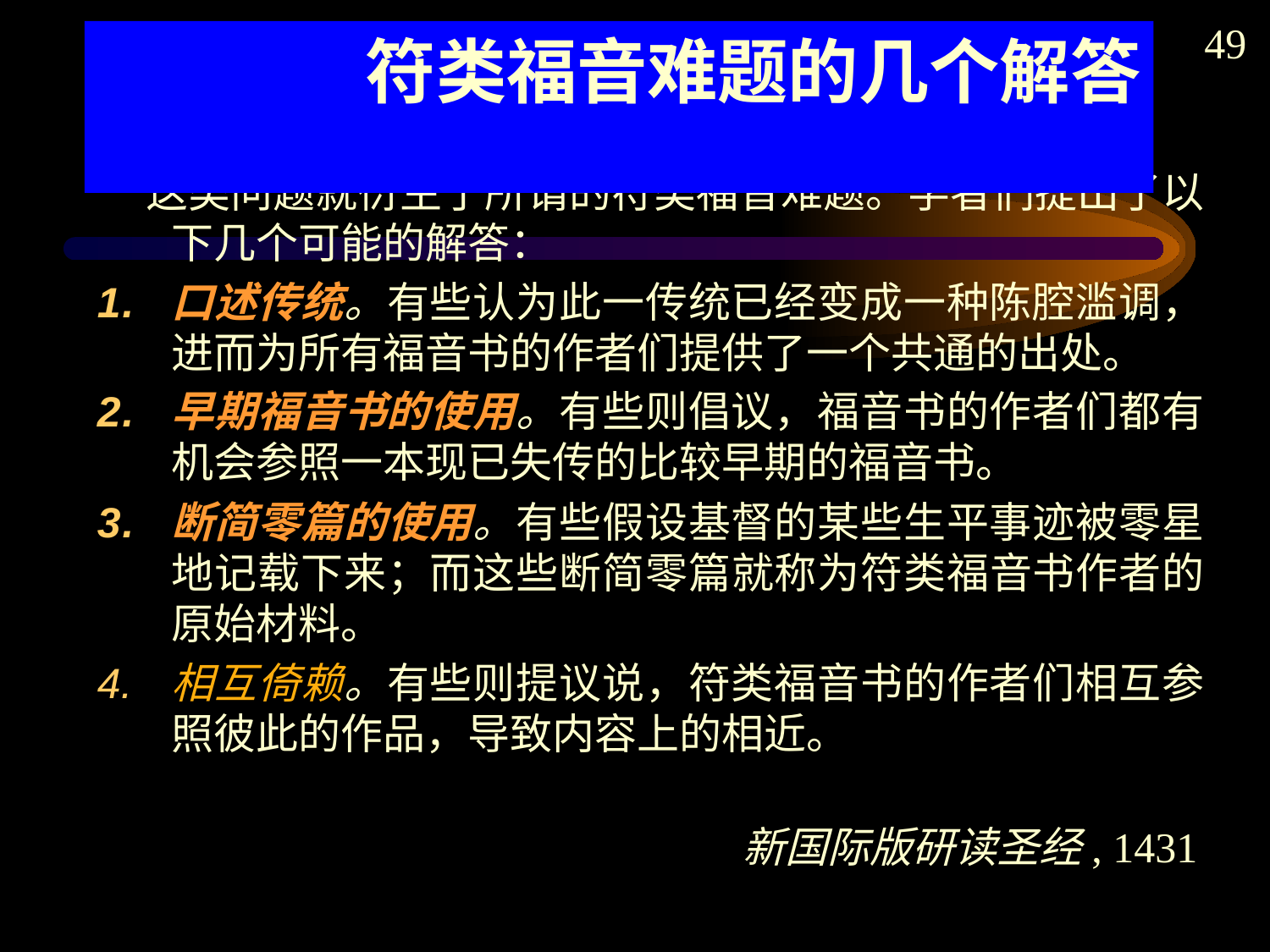

49
# 符类福音难题的几个解答
    这类问题就衍生了所谓的符类福音难题。学者们提出了以下几个可能的解答：
口述传统。有些认为此一传统已经变成一种陈腔滥调，进而为所有福音书的作者们提供了一个共通的出处。
早期福音书的使用。有些则倡议，福音书的作者们都有机会参照一本现已失传的比较早期的福音书。
断简零篇的使用。有些假设基督的某些生平事迹被零星地记载下来；而这些断简零篇就称为符类福音书作者的原始材料。
相互倚赖。有些则提议说，符类福音书的作者们相互参照彼此的作品，导致内容上的相近。
新国际版研读圣经, 1431